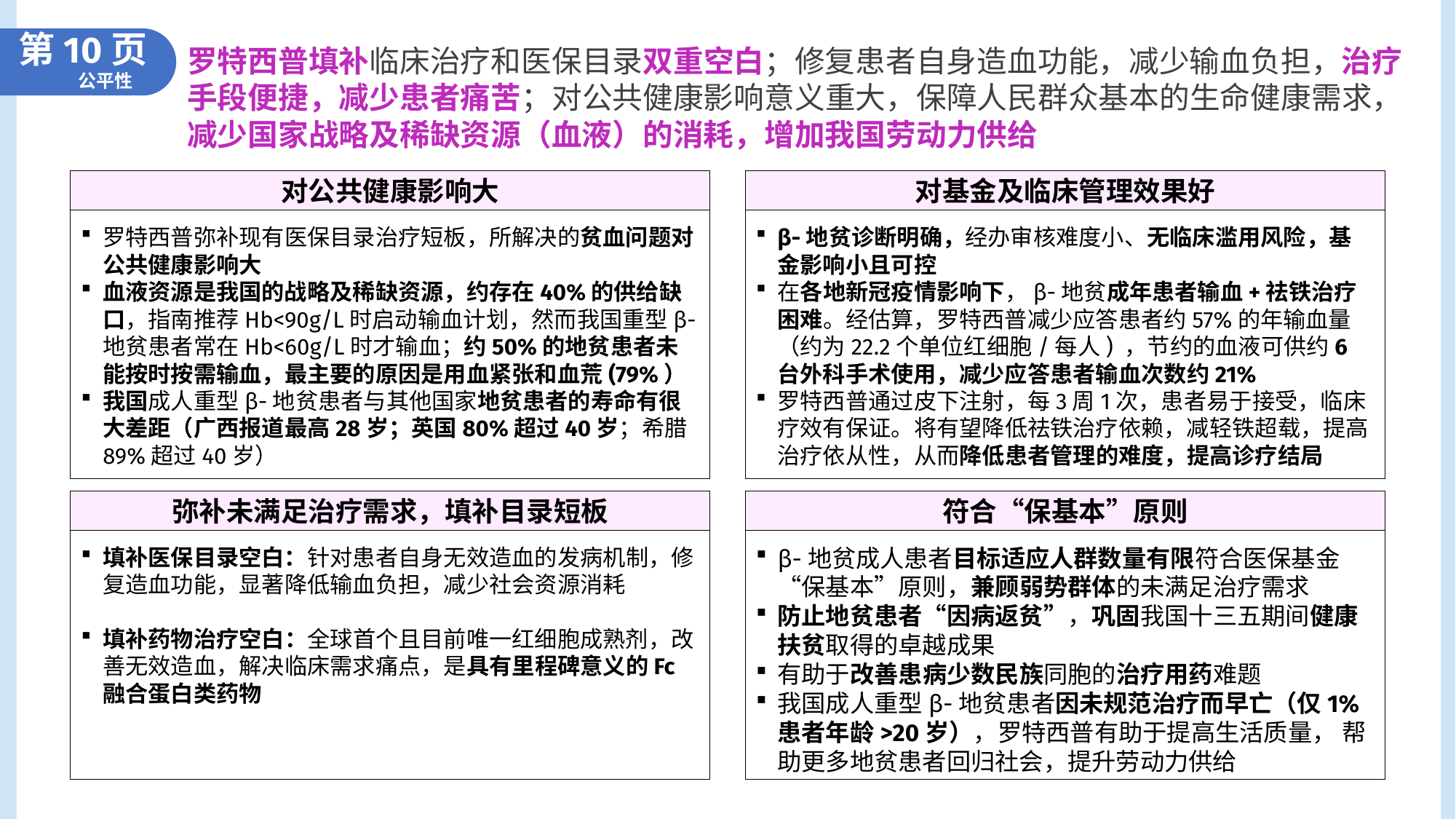

第10页

罗特西普填补临床治疗和医保目录双重空白；修复患者自身造血功能，减少输血负担，治疗手段便捷，减少患者痛苦；对公共健康影响意义重大，保障人民群众基本的生命健康需求，减少国家战略及稀缺资源（血液）的消耗，增加我国劳动力供给
公平性
对基金及临床管理效果好
对公共健康影响大
β-地贫诊断明确，经办审核难度小、无临床滥用风险，基金影响小且可控
在各地新冠疫情影响下，β-地贫成年患者输血+祛铁治疗困难。经估算，罗特西普减少应答患者约57%的年输血量（约为22.2个单位红细胞/每人) ，节约的血液可供约6台外科手术使用，减少应答患者输血次数约21%
罗特西普通过皮下注射，每3周1次，患者易于接受，临床疗效有保证。将有望降低祛铁治疗依赖，减轻铁超载，提高治疗依从性，从而降低患者管理的难度，提高诊疗结局
罗特西普弥补现有医保目录治疗短板，所解决的贫血问题对公共健康影响大
血液资源是我国的战略及稀缺资源，约存在40%的供给缺口，指南推荐Hb<90g/L时启动输血计划，然而我国重型β-地贫患者常在Hb<60g/L时才输血；约50%的地贫患者未能按时按需输血，最主要的原因是用血紧张和血荒(79%）
我国成人重型β-地贫患者与其他国家地贫患者的寿命有很大差距（广西报道最高28岁；英国80%超过40岁；希腊89%超过40岁）
符合“保基本”原则
弥补未满足治疗需求，填补目录短板
β-地贫成人患者目标适应人群数量有限符合医保基金“保基本”原则，兼顾弱势群体的未满足治疗需求
防止地贫患者“因病返贫”，巩固我国十三五期间健康扶贫取得的卓越成果
有助于改善患病少数民族同胞的治疗用药难题
我国成人重型β-地贫患者因未规范治疗而早亡（仅1%患者年龄>20岁），罗特西普有助于提高生活质量， 帮助更多地贫患者回归社会，提升劳动力供给
填补医保目录空白：针对患者自身无效造血的发病机制，修复造血功能，显著降低输血负担，减少社会资源消耗

填补药物治疗空白：全球首个且目前唯一红细胞成熟剂，改善无效造血，解决临床需求痛点，是具有里程碑意义的Fc融合蛋白类药物